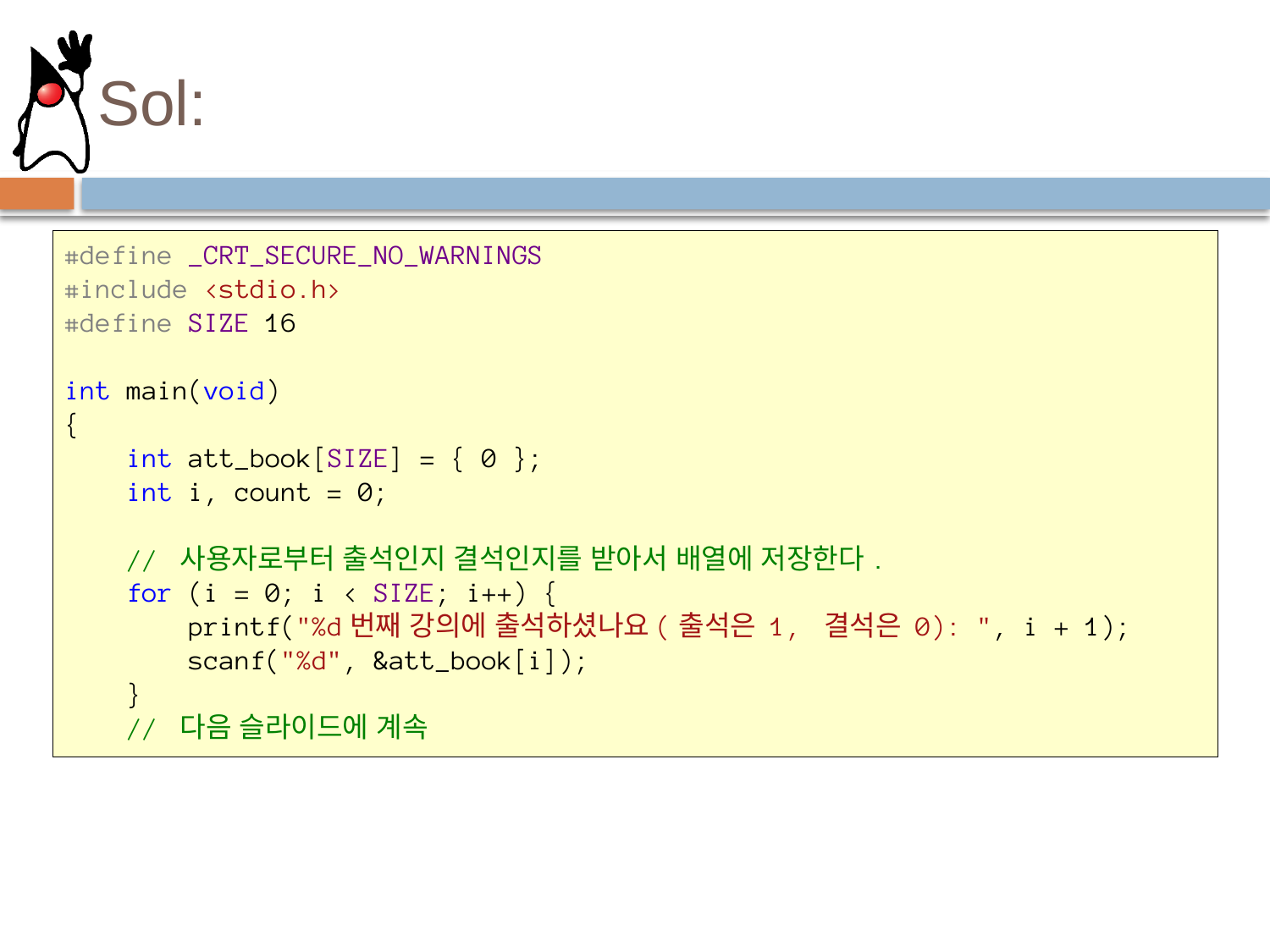

# Sol:
#define _CRT_SECURE_NO_WARNINGS
#include <stdio.h>
#define SIZE 16

int main(void)
{
    int att_book[SIZE] = { 0 };
    int i, count = 0;

    // 사용자로부터 출석인지 결석인지를 받아서 배열에 저장한다.
    for (i = 0; i < SIZE; i++) {
        printf("%d번째 강의에 출석하셨나요(출석은 1, 결석은 0): ", i + 1);
        scanf("%d", &att_book[i]);
    }
    // 다음 슬라이드에 계속